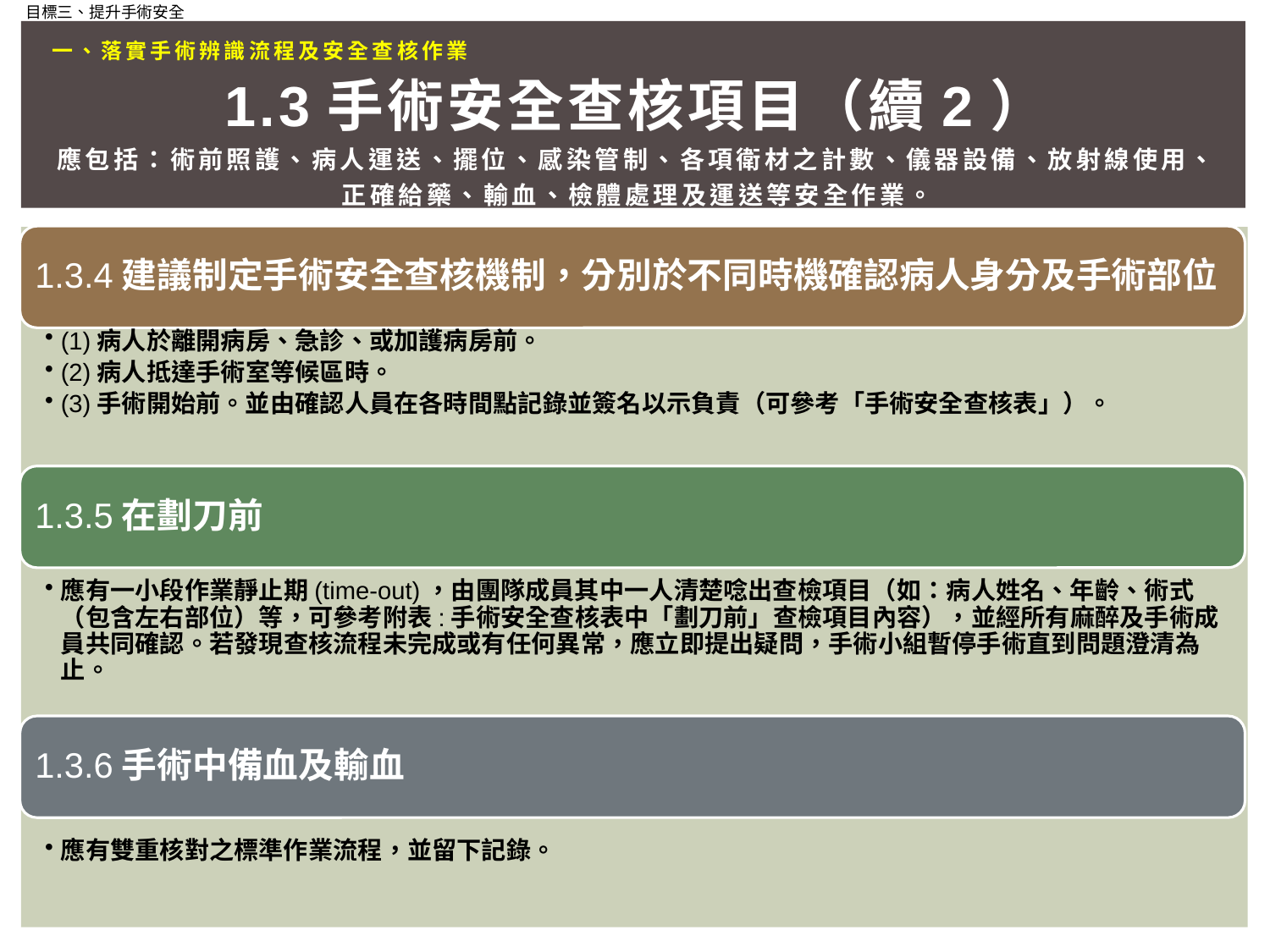

一、落實手術辨識流程及安全查核作業
# 1.3手術安全查核項目（續2） 應包括：術前照護、病人運送、擺位、感染管制、各項衛材之計數、儀器設備、放射線使用、 正確給藥、輸血、檢體處理及運送等安全作業。
1.3.4建議制定手術安全查核機制，分別於不同時機確認病人身分及手術部位
(1)病人於離開病房、急診、或加護病房前。
(2)病人抵達手術室等候區時。
(3)手術開始前。並由確認人員在各時間點記錄並簽名以示負責（可參考「手術安全查核表」）。
1.3.5在劃刀前
應有一小段作業靜止期(time-out)，由團隊成員其中一人清楚唸出查檢項目（如：病人姓名、年齡、術式（包含左右部位）等，可參考附表:手術安全查核表中「劃刀前」查檢項目內容），並經所有麻醉及手術成員共同確認。若發現查核流程未完成或有任何異常，應立即提出疑問，手術小組暫停手術直到問題澄清為止。
1.3.6手術中備血及輸血
應有雙重核對之標準作業流程，並留下記錄。